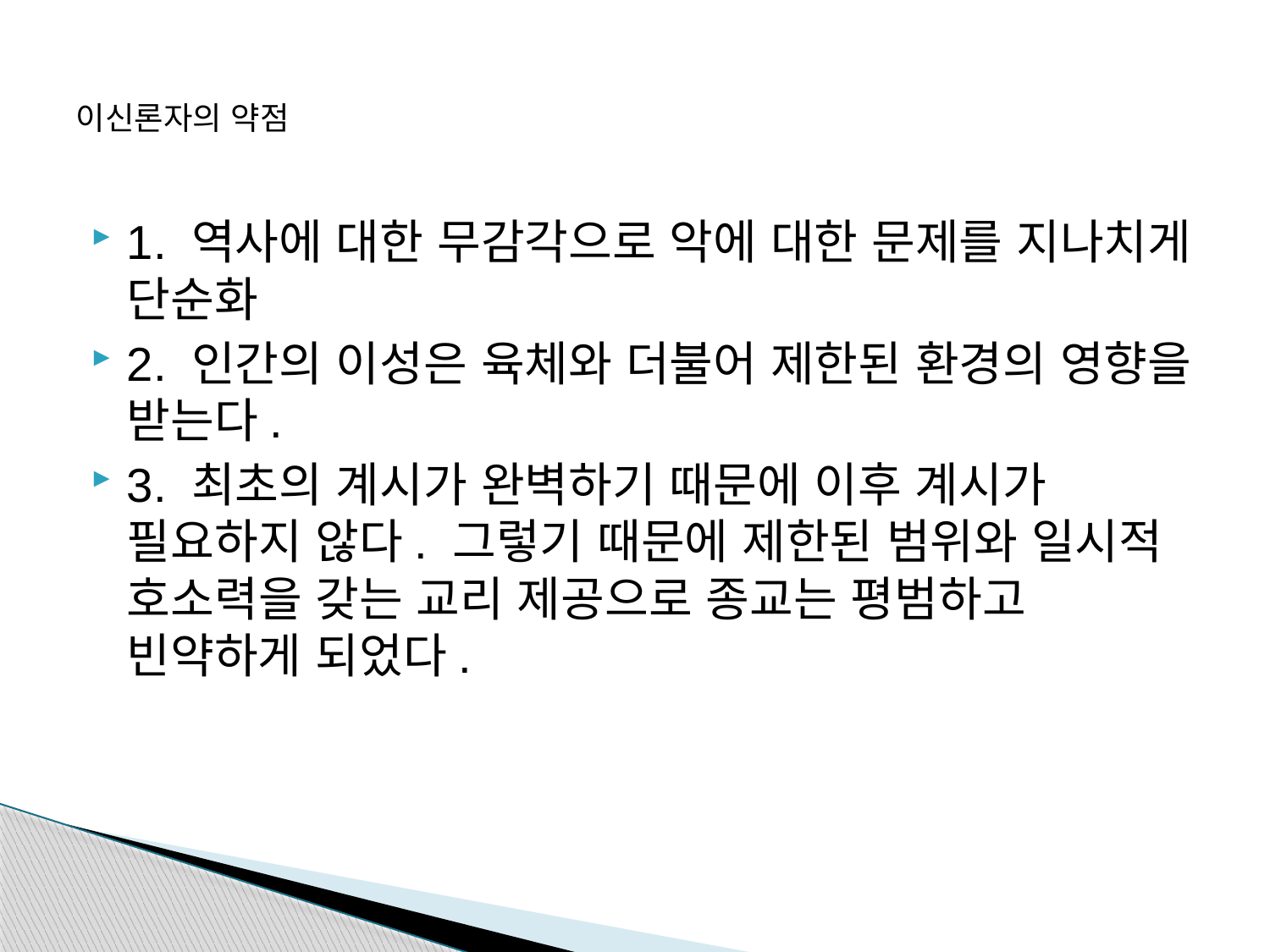

# 이신론자의 약점
1. 역사에 대한 무감각으로 악에 대한 문제를 지나치게 단순화
2. 인간의 이성은 육체와 더불어 제한된 환경의 영향을 받는다.
3. 최초의 계시가 완벽하기 때문에 이후 계시가 필요하지 않다. 그렇기 때문에 제한된 범위와 일시적 호소력을 갖는 교리 제공으로 종교는 평범하고 빈약하게 되었다.